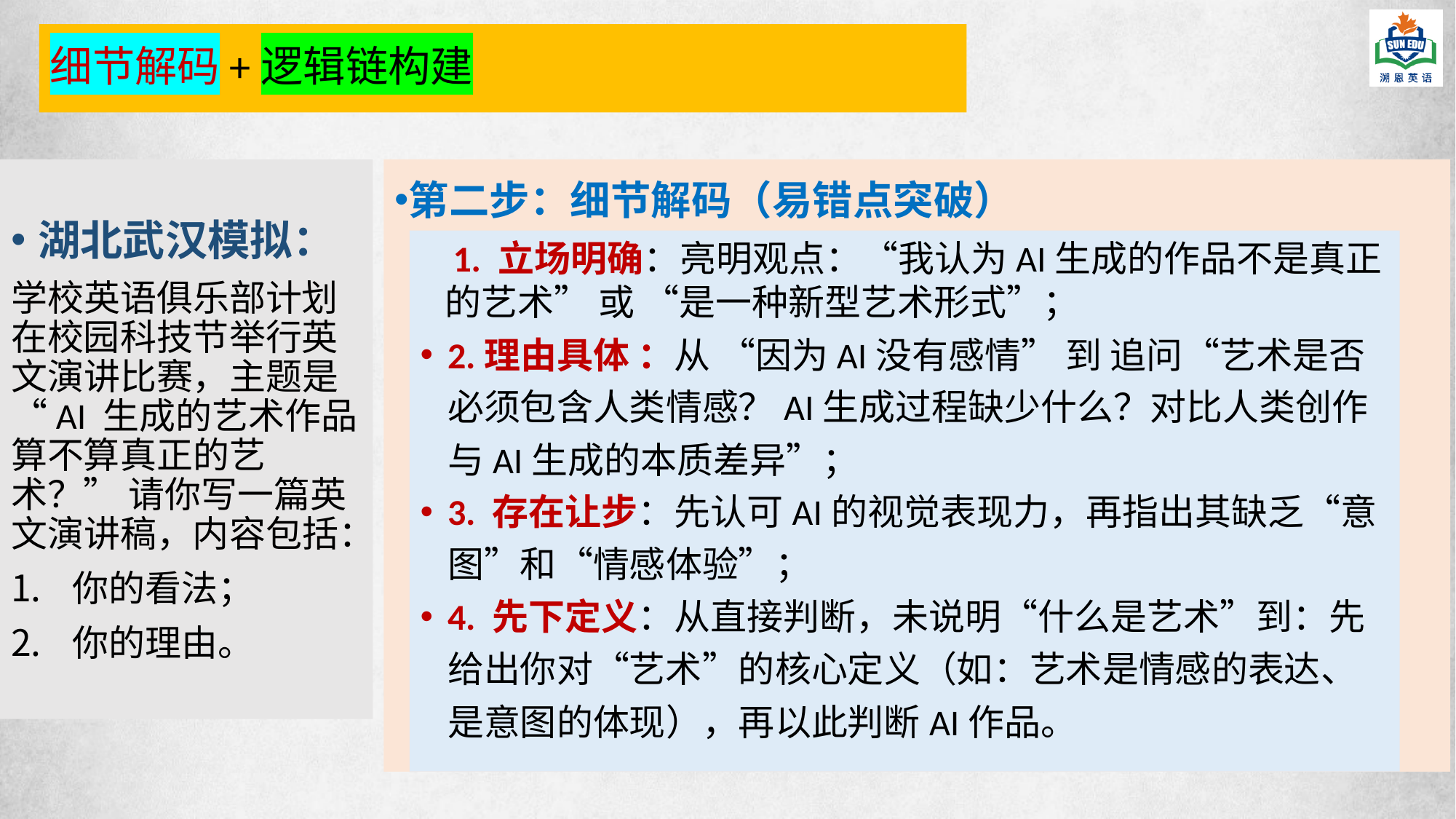

细节解码+逻辑链构建

湖北武汉模拟：
学校英语俱乐部计划在校园科技节举行英文演讲比赛，主题是 “AI 生成的艺术作品算不算真正的艺术？” 请你写一篇英文演讲稿，内容包括：
你的看法；
你的理由。
第二步：细节解码（易错点突破）

    1. 立场明确：亮明观点：“我认为AI生成的作品不是真正    的艺术” 或 “是一种新型艺术形式”；
2.理由具体 ：从 “因为AI没有感情” 到 追问“艺术是否必须包含人类情感？AI生成过程缺少什么？对比人类创作与AI生成的本质差异”；
3. 存在让步：先认可AI的视觉表现力，再指出其缺乏“意图”和“情感体验”；
4. 先下定义：从直接判断，未说明“什么是艺术”到：先给出你对“艺术”的核心定义（如：艺术是情感的表达、是意图的体现），再以此判断AI作品。